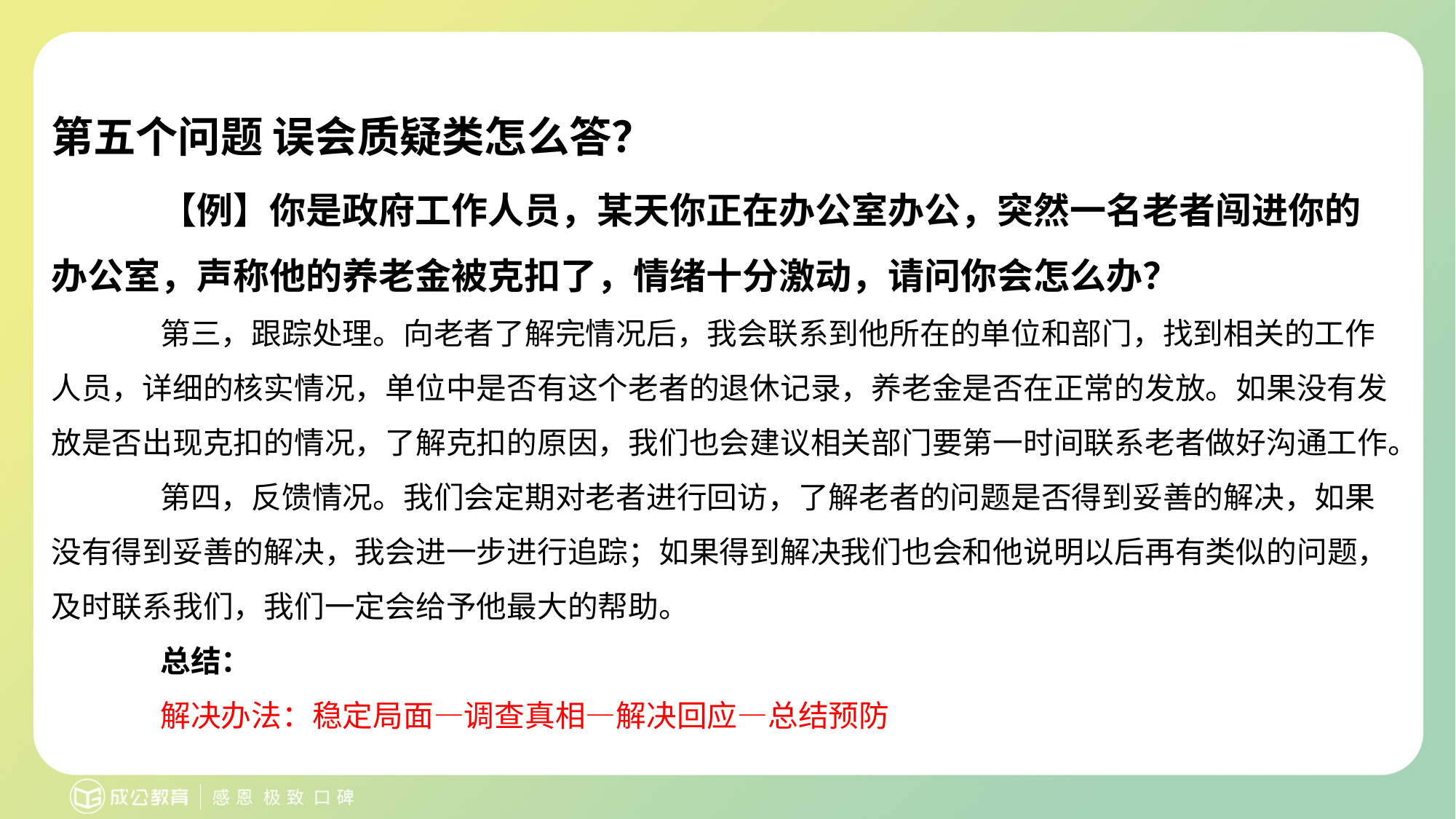

# 第五个问题 误会质疑类怎么答？
【例】你是政府工作人员，某天你正在办公室办公，突然一名老者闯进你的办公室，声称他的养老金被克扣了，情绪十分激动，请问你会怎么办？
第三，跟踪处理。向老者了解完情况后，我会联系到他所在的单位和部门，找到相关的工作人员，详细的核实情况，单位中是否有这个老者的退休记录，养老金是否在正常的发放。如果没有发放是否出现克扣的情况，了解克扣的原因，我们也会建议相关部门要第一时间联系老者做好沟通工作。
第四，反馈情况。我们会定期对老者进行回访，了解老者的问题是否得到妥善的解决，如果没有得到妥善的解决，我会进一步进行追踪；如果得到解决我们也会和他说明以后再有类似的问题，及时联系我们，我们一定会给予他最大的帮助。
总结：
解决办法：稳定局面—调查真相—解决回应—总结预防